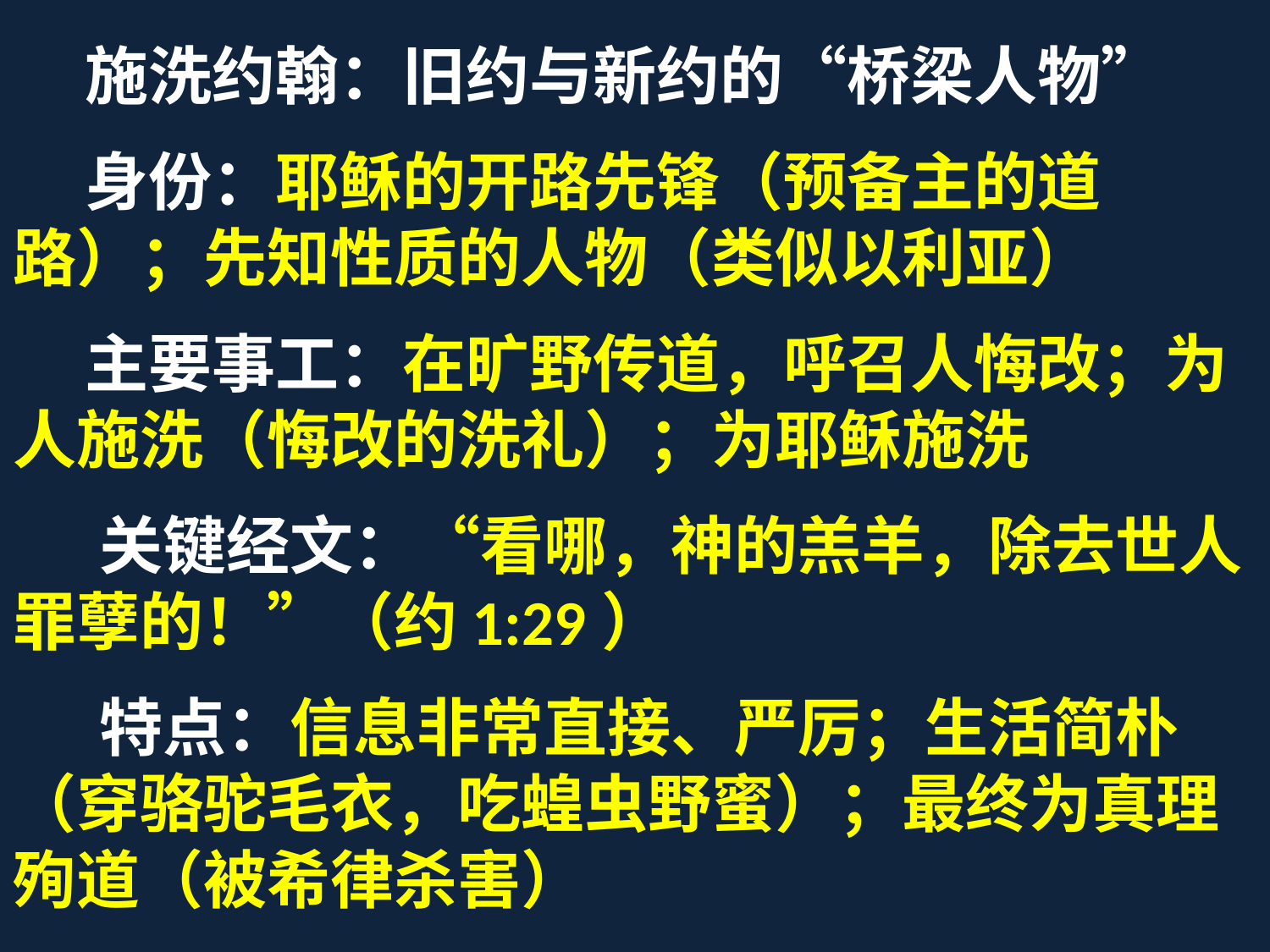

施洗约翰：旧约与新约的“桥梁人物”

    身份：耶稣的开路先锋（预备主的道路）；先知性质的人物（类似以利亚）

    主要事工：在旷野传道，呼召人悔改；为人施洗（悔改的洗礼）；为耶稣施洗

     关键经文：“看哪，神的羔羊，除去世人罪孽的！”（约1:29）

     特点：信息非常直接、严厉；生活简朴（穿骆驼毛衣，吃蝗虫野蜜）；最终为真理殉道（被希律杀害）